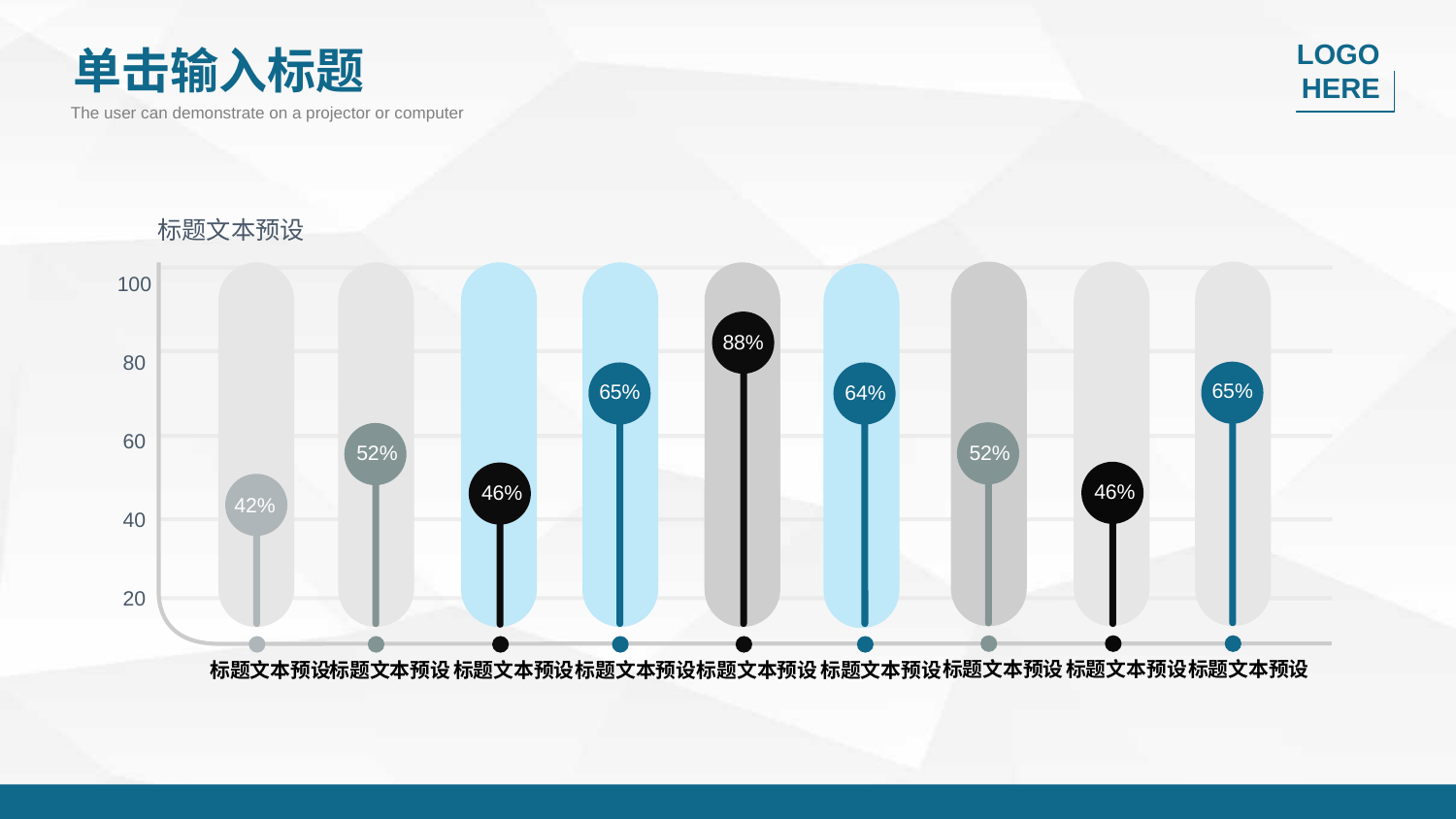

LOGO HERE
单击输入标题
The user can demonstrate on a projector or computer
标题文本预设

100

88%

80

65%

65%

64%

60

52%
52%

46%

46%

42%

40

20

标题文本预设
标题文本预设
标题文本预设
标题文本预设
标题文本预设
标题文本预设
标题文本预设
标题文本预设
标题文本预设